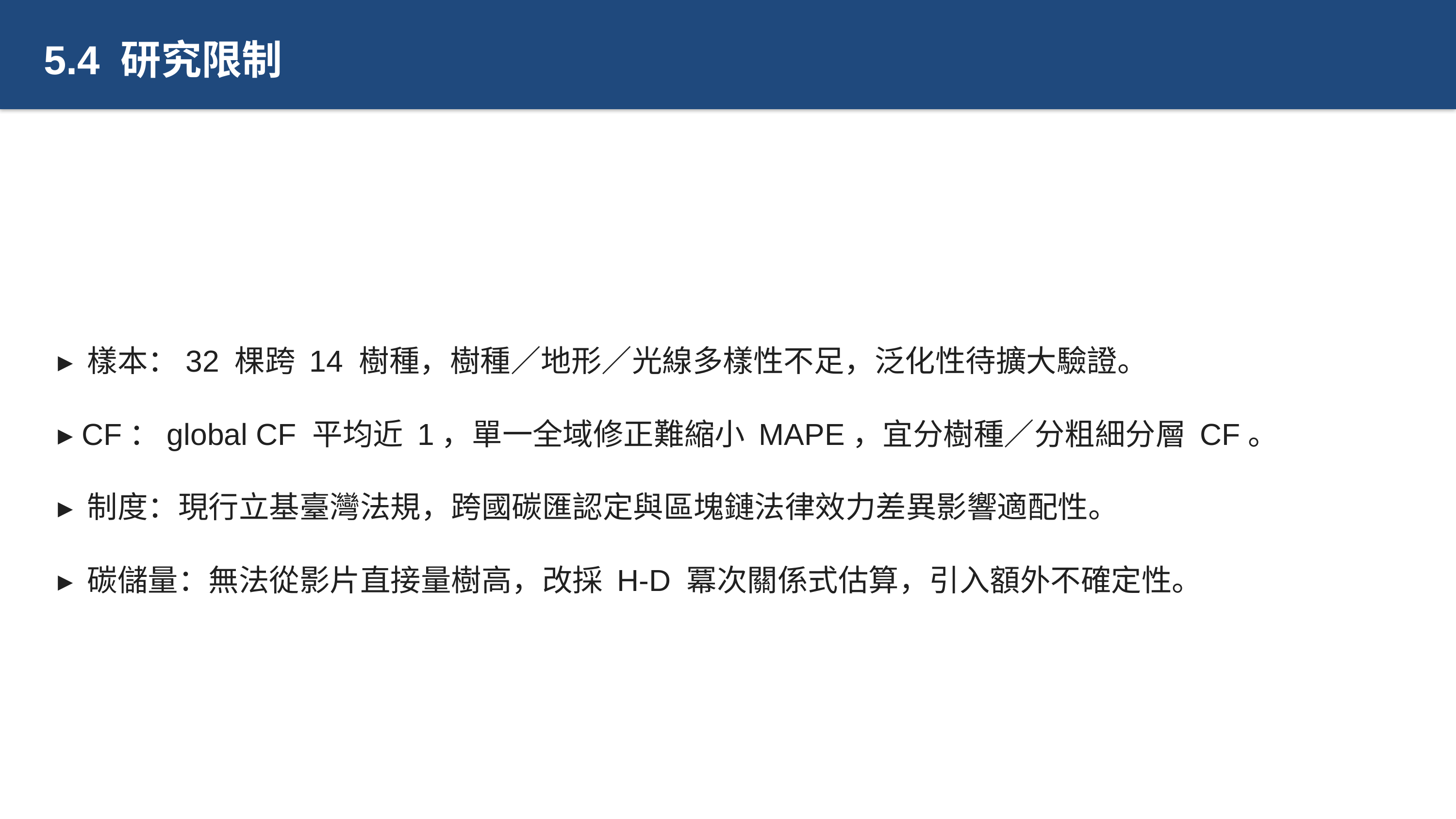

5.4 研究限制
▸ 樣本：32 棵跨 14 樹種，樹種／地形／光線多樣性不足，泛化性待擴大驗證。
▸ CF：global CF 平均近 1，單一全域修正難縮小 MAPE，宜分樹種／分粗細分層 CF。
▸ 制度：現行立基臺灣法規，跨國碳匯認定與區塊鏈法律效力差異影響適配性。
▸ 碳儲量：無法從影片直接量樹高，改採 H-D 冪次關係式估算，引入額外不確定性。